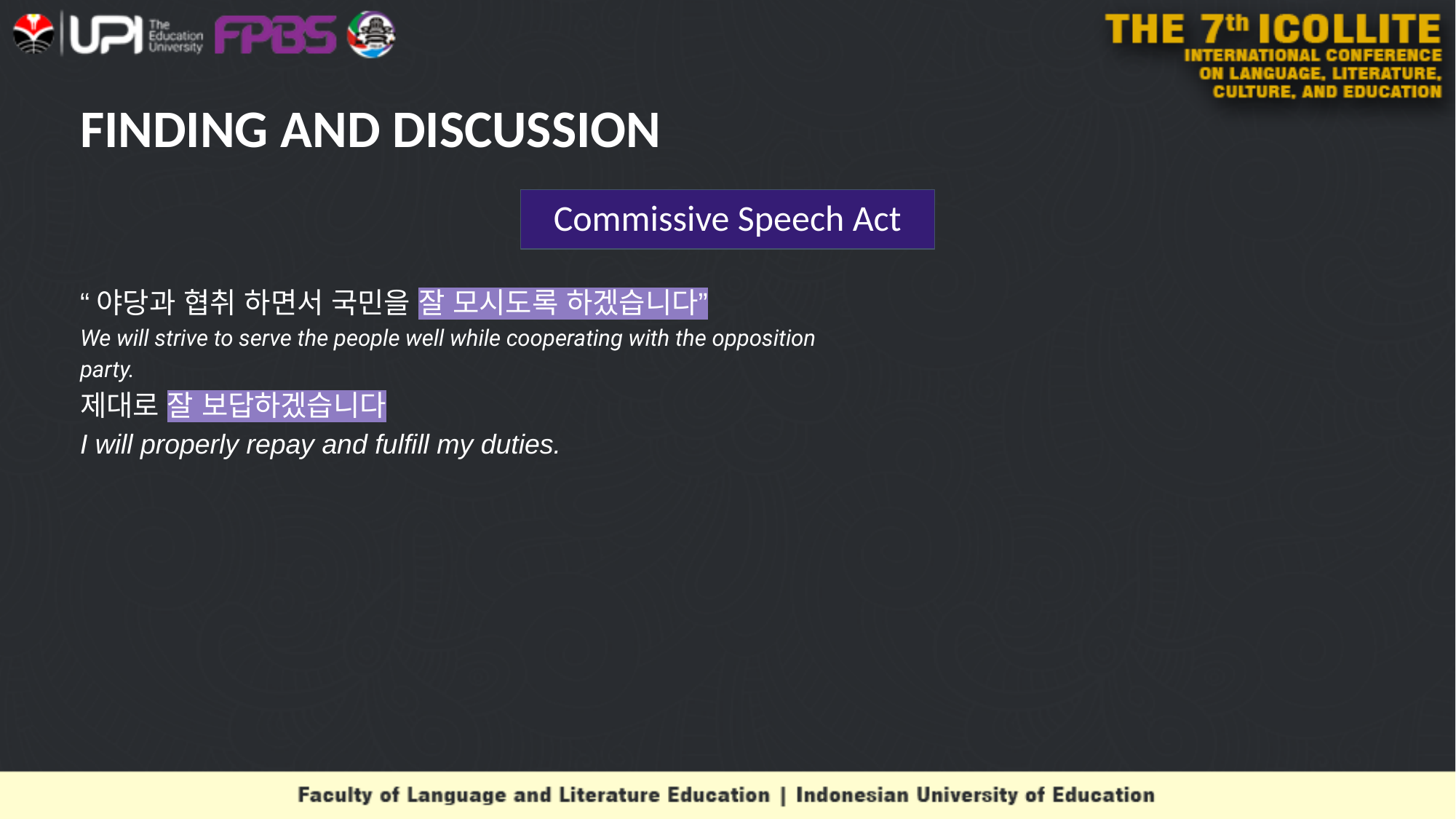

# FINDING AND DISCUSSION
Commissive Speech Act
“야당과 협취 하면서 국민을 잘 모시도록 하겠습니다”
We will strive to serve the people well while cooperating with the opposition party.
제대로 잘 보답하겠습니다
I will properly repay and fulfill my duties.